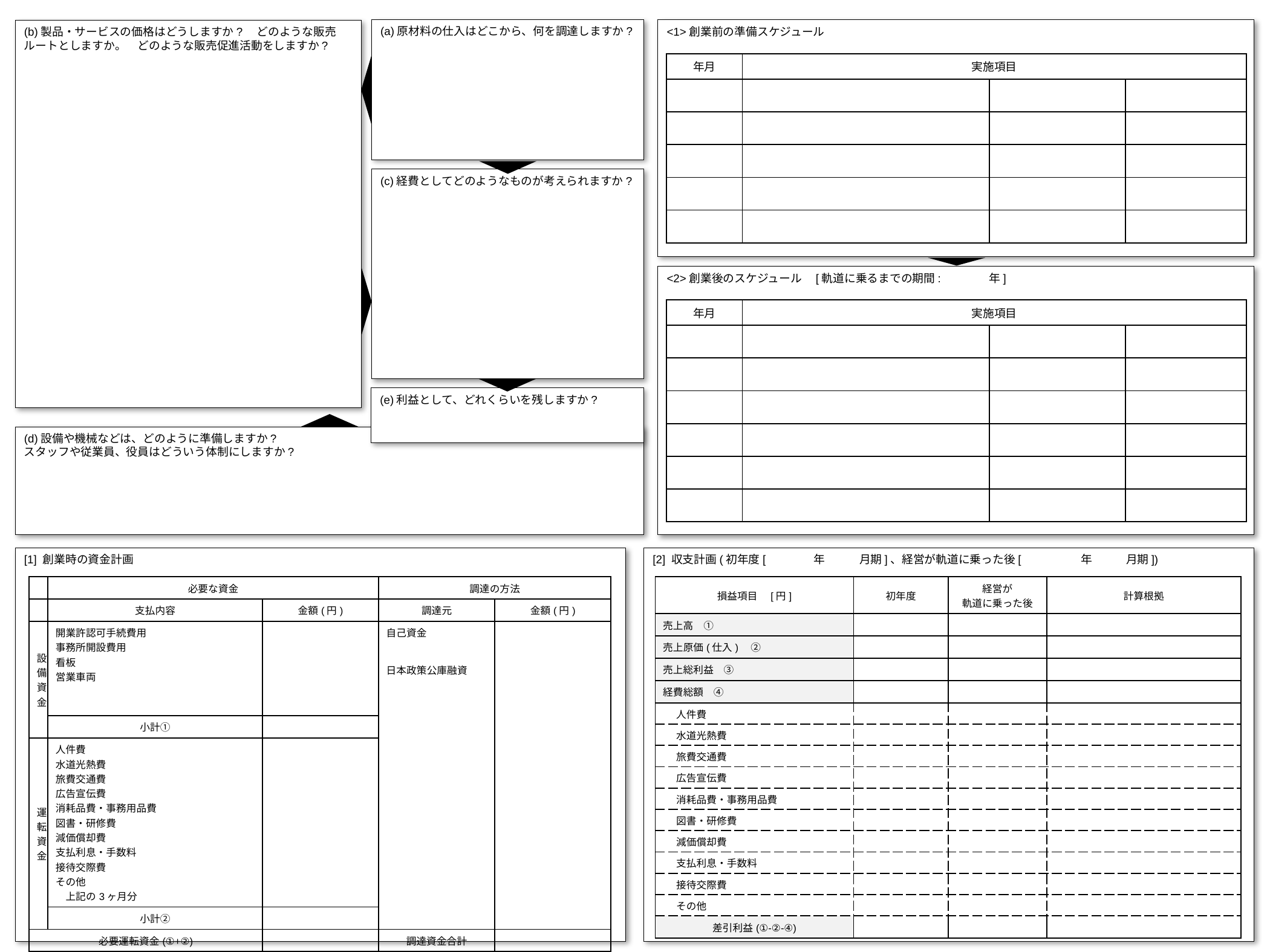

(a)原材料の仕入はどこから、何を調達しますか?
(b)製品・サービスの価格はどうしますか?　どのような販売ルートとしますか。　どのような販売促進活動をしますか?

(c)経費としてどのようなものが考えられますか?

(e)利益として、どれくらいを残しますか?

(d)設備や機械などは、どのように準備しますか?
スタッフや従業員、役員はどういう体制にしますか?
<1>創業前の準備スケジュール
<2>創業後のスケジュール　[軌道に乗るまでの期間:　　　　年]
| 年月 | 実施項目 |  |  |
| --- | --- | --- | --- |
|  |  |  |  |
|  |  |  |  |
|  |  |  |  |
|  |  |  |  |
|  |  |  |  |

| 年月 | 実施項目 |  |  |
| --- | --- | --- | --- |
|  |  |  |  |
|  |  |  |  |
|  |  |  |  |
|  |  |  |  |
|  |  |  |  |
|  |  |  |  |
[1] 創業時の資金計画
[2] 収支計画(初年度[　　　　年　　　月期]、経営が軌道に乗った後[　　　　　年　　　月期])
|  | 必要な資金 |  | 調達の方法 |  |
| --- | --- | --- | --- | --- |
|  | 支払内容 | 金額(円) | 調達元 | 金額(円) |
| 設備資金 | 開業許認可手続費用 事務所開設費用 看板 営業車両 |  | 自己資金 日本政策公庫融資 |  |
|  | 小計① |  |  |  |
| 運転資金 | 人件費 水道光熱費 旅費交通費 広告宣伝費 消耗品費・事務用品費 図書・研修費 減価償却費 支払利息・手数料 接待交際費 その他 　上記の3ヶ月分 |  |  |  |
|  | 小計② |  |  |  |
| 必要運転資金(①+②) |  |  | 調達資金合計 |  |
| 損益項目　[円] | 初年度 | 経営が 軌道に乗った後 | 計算根拠 |
| --- | --- | --- | --- |
| 売上高　① |  |  |  |
| 売上原価(仕入)　② |  |  |  |
| 売上総利益　③ |  |  |  |
| 経費総額　④ |  |  |  |
| 人件費 |  |  |  |
| 水道光熱費 |  |  |  |
| 旅費交通費 |  |  |  |
| 広告宣伝費 |  |  |  |
| 消耗品費・事務用品費 |  |  |  |
| 図書・研修費 |  |  |  |
| 減価償却費 |  |  |  |
| 支払利息・手数料 |  |  |  |
| 接待交際費 |  |  |  |
| その他 |  |  |  |
| 差引利益(①-②-④) |  |  |  |